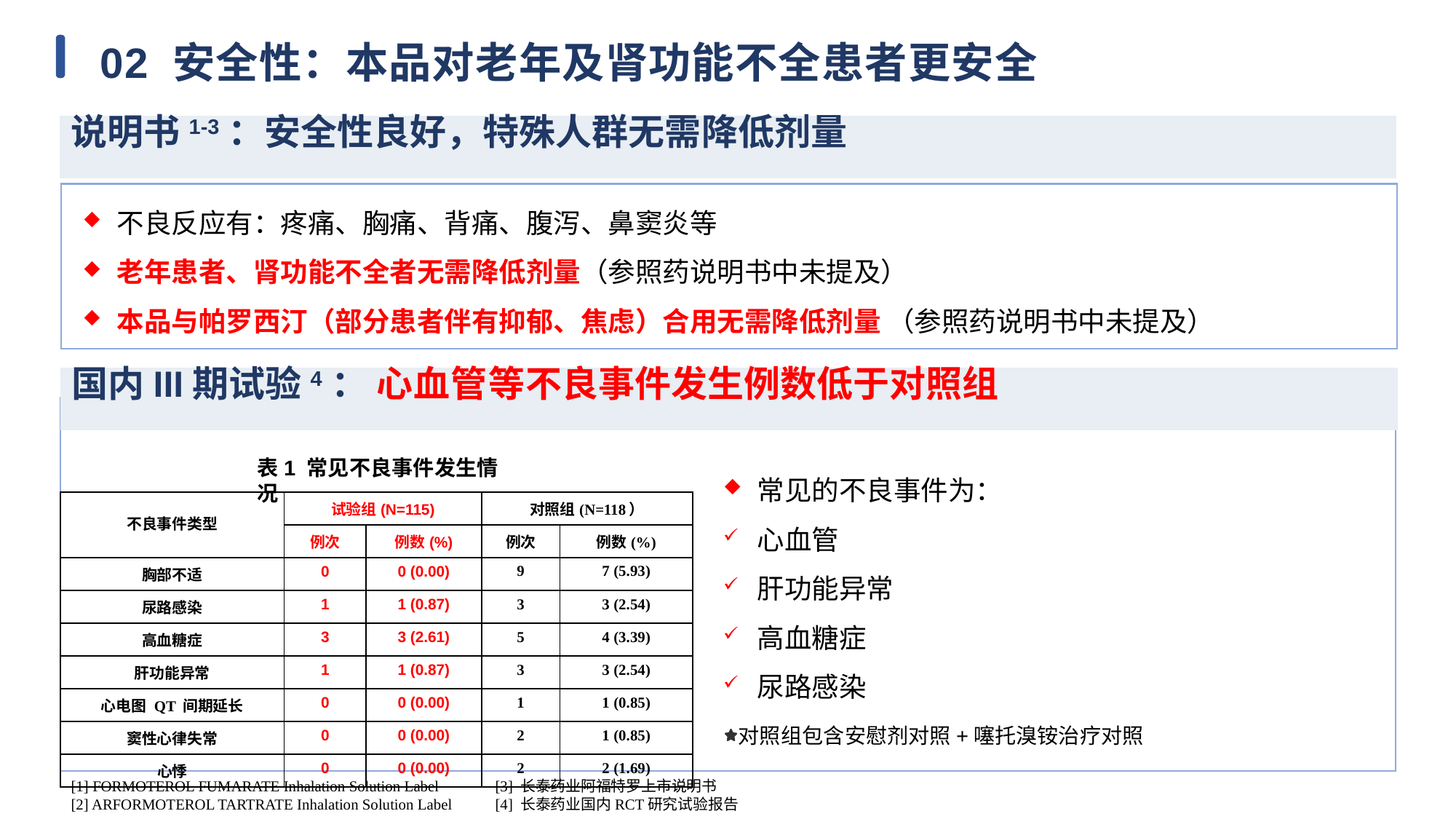

02 安全性：本品对老年及肾功能不全患者更安全

说明书1-3：安全性良好，特殊人群无需降低剂量

不良反应有：疼痛、胸痛、背痛、腹泻、鼻窦炎等
老年患者、肾功能不全者无需降低剂量（参照药说明书中未提及）
本品与帕罗西汀（部分患者伴有抑郁、焦虑）合用无需降低剂量 （参照药说明书中未提及）

国内III期试验4： 心血管等不良事件发生例数低于对照组
表1 常见不良事件发生情况
常见的不良事件为：
心血管
肝功能异常
高血糖症
尿路感染
| 不良事件类型 | 试验组(N=115) |  | 对照组(N=118） |  |
| --- | --- | --- | --- | --- |
|  | 例次 | 例数(%) | 例次 | 例数(%) |
| 胸部不适 | 0 | 0 (0.00) | 9 | 7 (5.93) |
| 尿路感染 | 1 | 1 (0.87) | 3 | 3 (2.54) |
| 高血糖症 | 3 | 3 (2.61) | 5 | 4 (3.39) |
| 肝功能异常 | 1 | 1 (0.87) | 3 | 3 (2.54) |
| 心电图 QT 间期延长 | 0 | 0 (0.00) | 1 | 1 (0.85) |
| 窦性心律失常 | 0 | 0 (0.00) | 2 | 1 (0.85) |
| 心悸 | 0 | 0 (0.00) | 2 | 2 (1.69) |
对照组包含安慰剂对照+噻托溴铵治疗对照
[1] FORMOTEROL FUMARATE Inhalation Solution Label
[2] ARFORMOTEROL TARTRATE Inhalation Solution Label

[3] 长泰药业阿福特罗上市说明书
[4] 长泰药业国内RCT研究试验报告